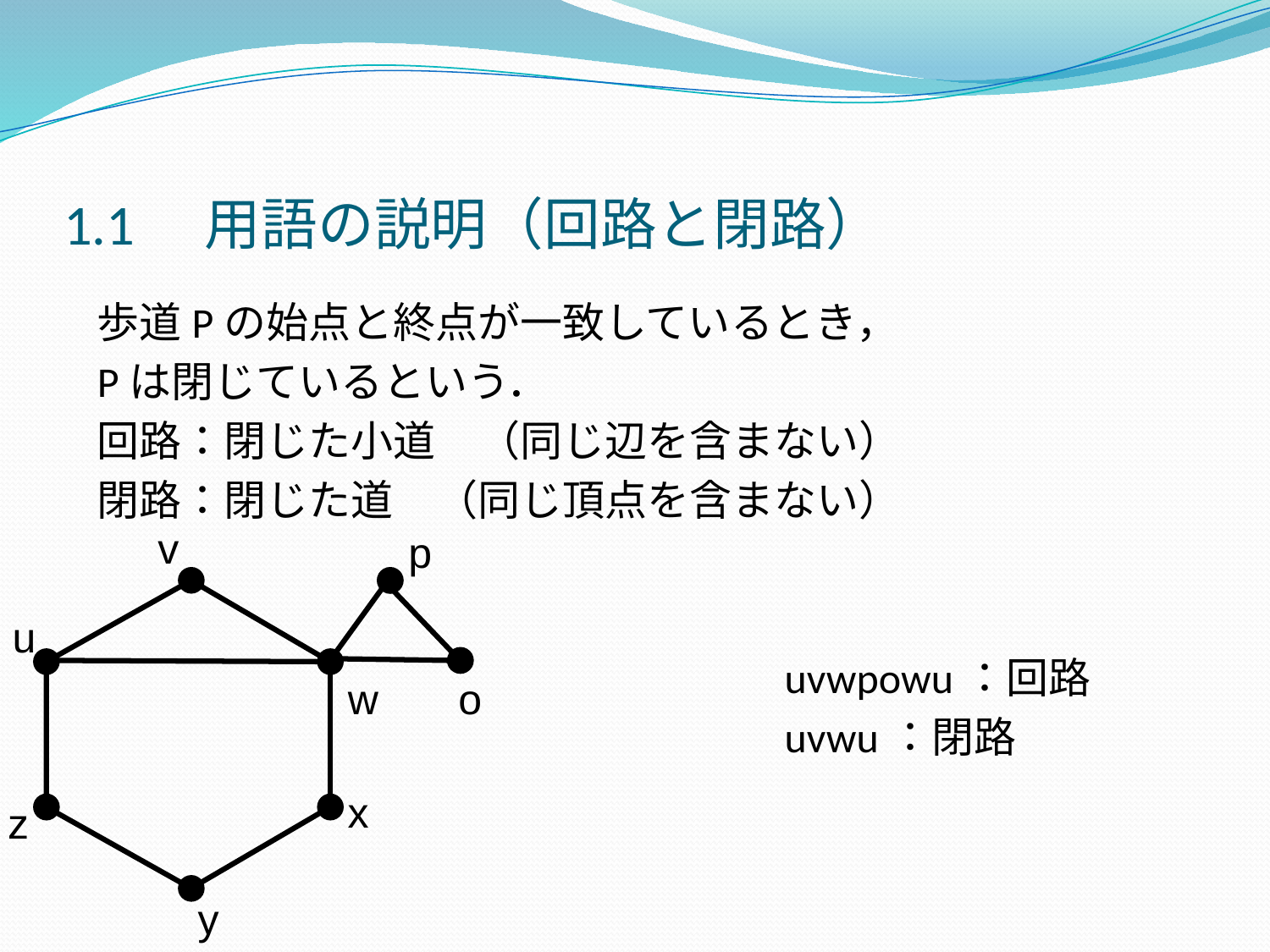

# 1.1　用語の説明（回路と閉路）

歩道Pの始点と終点が一致しているとき，
Pは閉じているという．
回路：閉じた小道　（同じ辺を含まない）
閉路：閉じた道　（同じ頂点を含まない）

　　　　　　　　　　　　　　　　uvwpowu：回路
　　　　　　　　　　　　　　　　uvwu：閉路
v
p

u
w
o
x
z
y